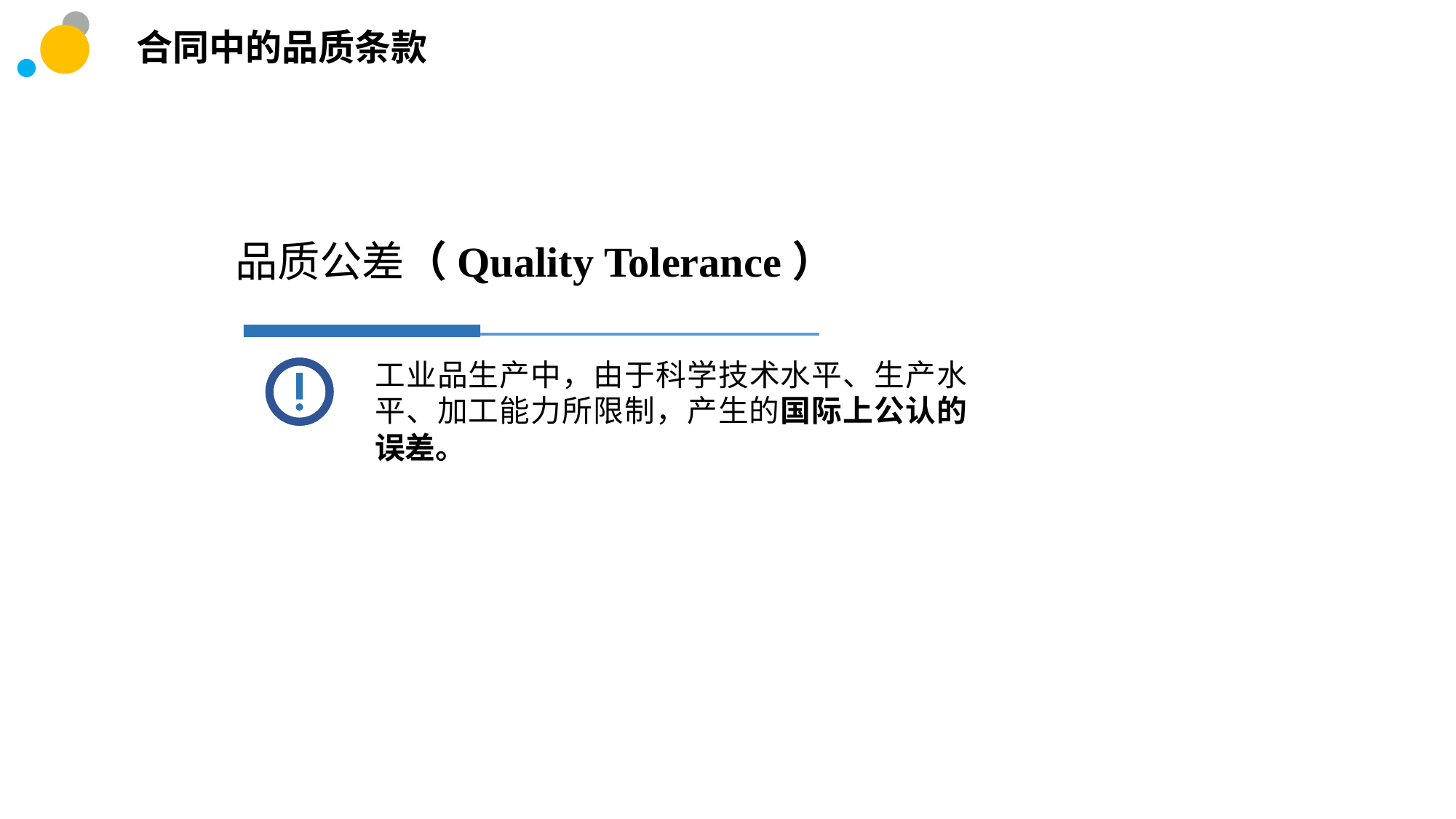

合同中的品质条款
品质公差（Quality Tolerance）

工业品生产中，由于科学技术水平、生产水平、加工能力所限制，产生的国际上公认的误差。